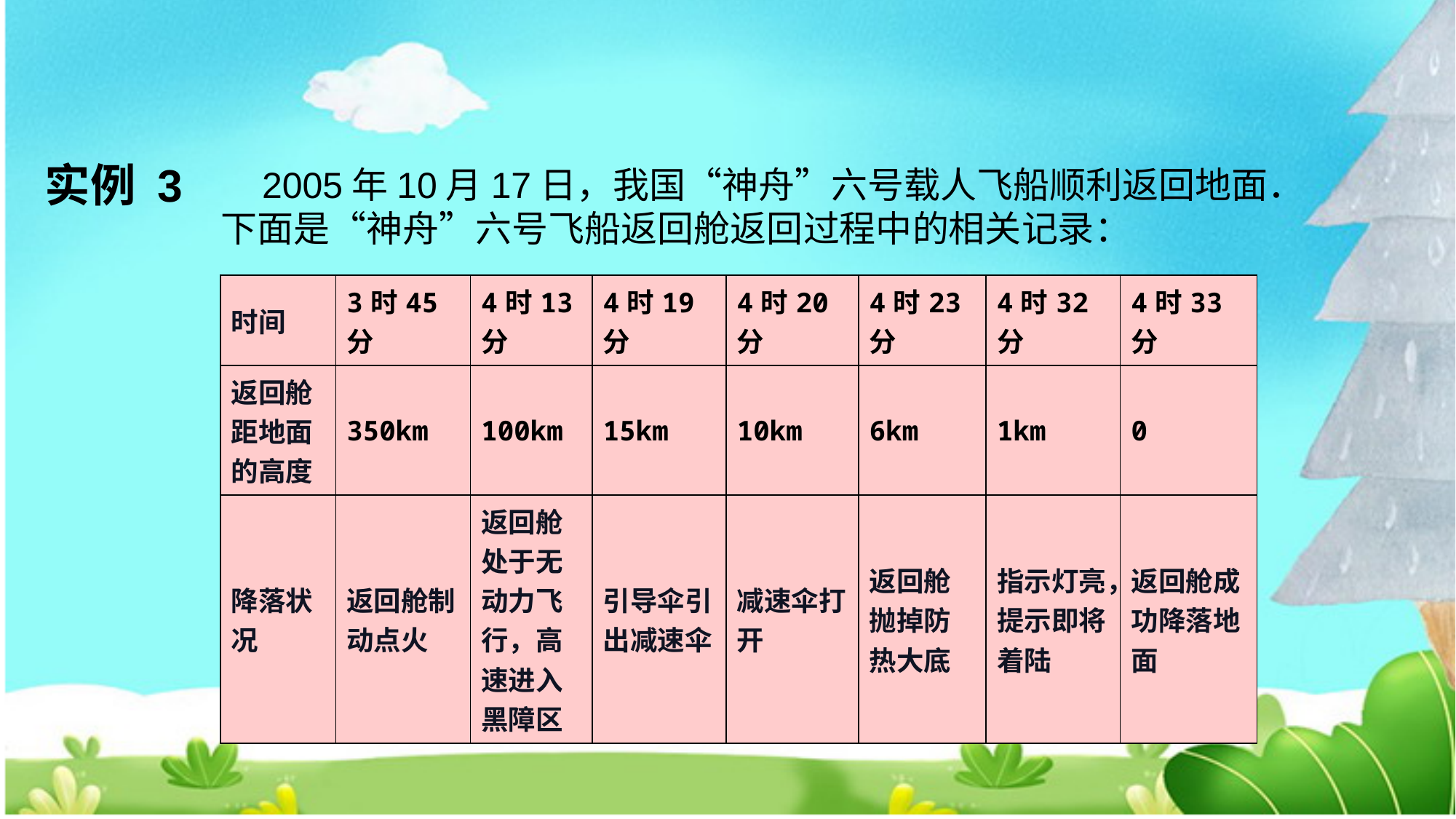

2005年10月17日，我国“神舟”六号载人飞船顺利返回地面．下面是“神舟”六号飞船返回舱返回过程中的相关记录：
实例 3
| 时间 | 3时45分 | 4时13分 | 4时19分 | 4时20分 | 4时23分 | 4时32分 | 4时33分 |
| --- | --- | --- | --- | --- | --- | --- | --- |
| 返回舱距地面的高度 | 350km | 100km | 15km | 10km | 6km | 1km | 0 |
| 降落状况 | 返回舱制动点火 | 返回舱处于无动力飞行，高速进入黑障区 | 引导伞引出减速伞 | 减速伞打开 | 返回舱抛掉防热大底 | 指示灯亮，提示即将着陆 | 返回舱成功降落地面 |